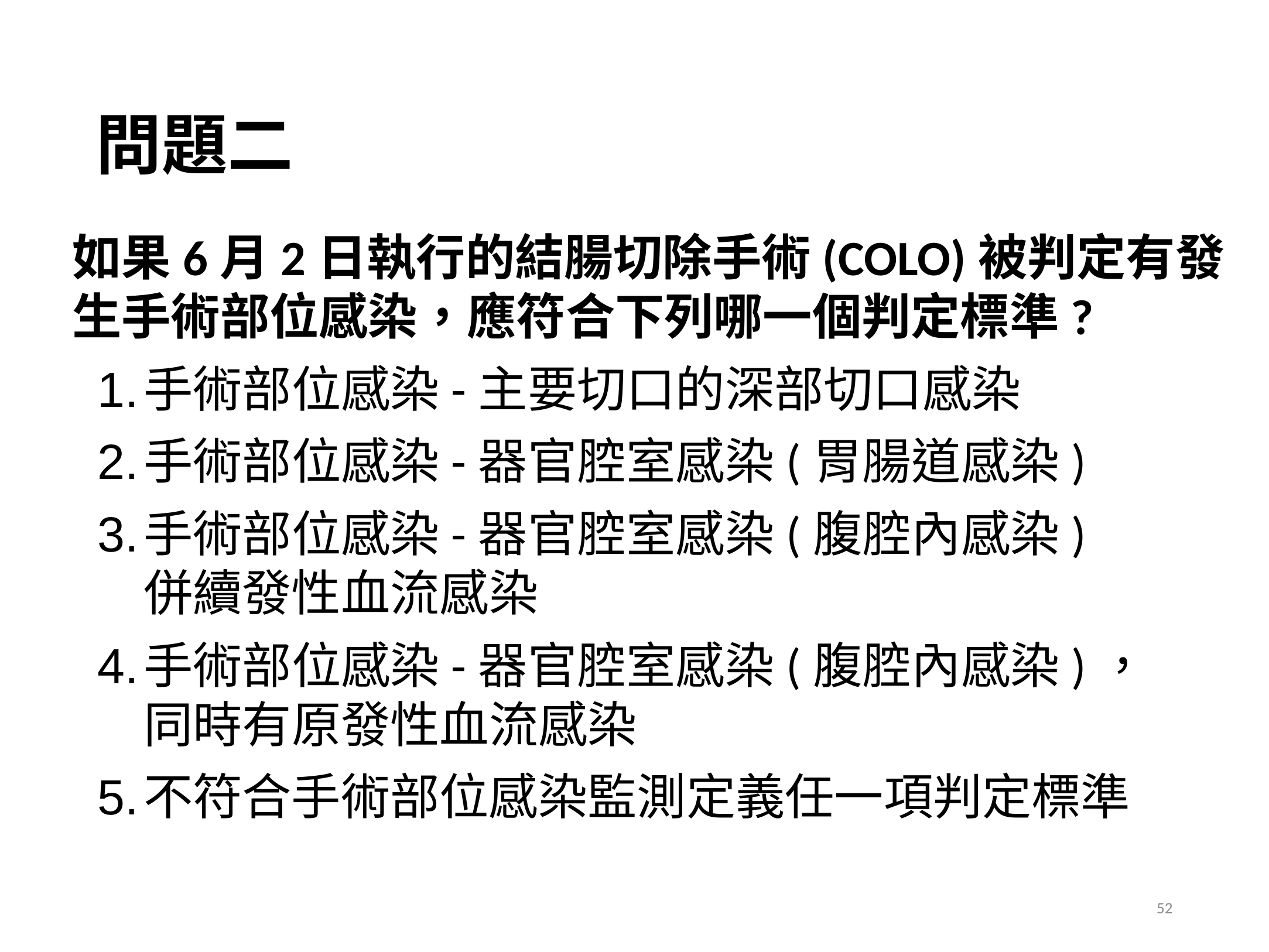

# 問題二
如果6月2日執行的結腸切除手術(COLO)被判定有發生手術部位感染，應符合下列哪一個判定標準?
手術部位感染-主要切口的深部切口感染
手術部位感染-器官腔室感染(胃腸道感染)
手術部位感染-器官腔室感染(腹腔內感染)
併續發性血流感染
手術部位感染-器官腔室感染(腹腔內感染)，
同時有原發性血流感染
不符合手術部位感染監測定義任一項判定標準
52